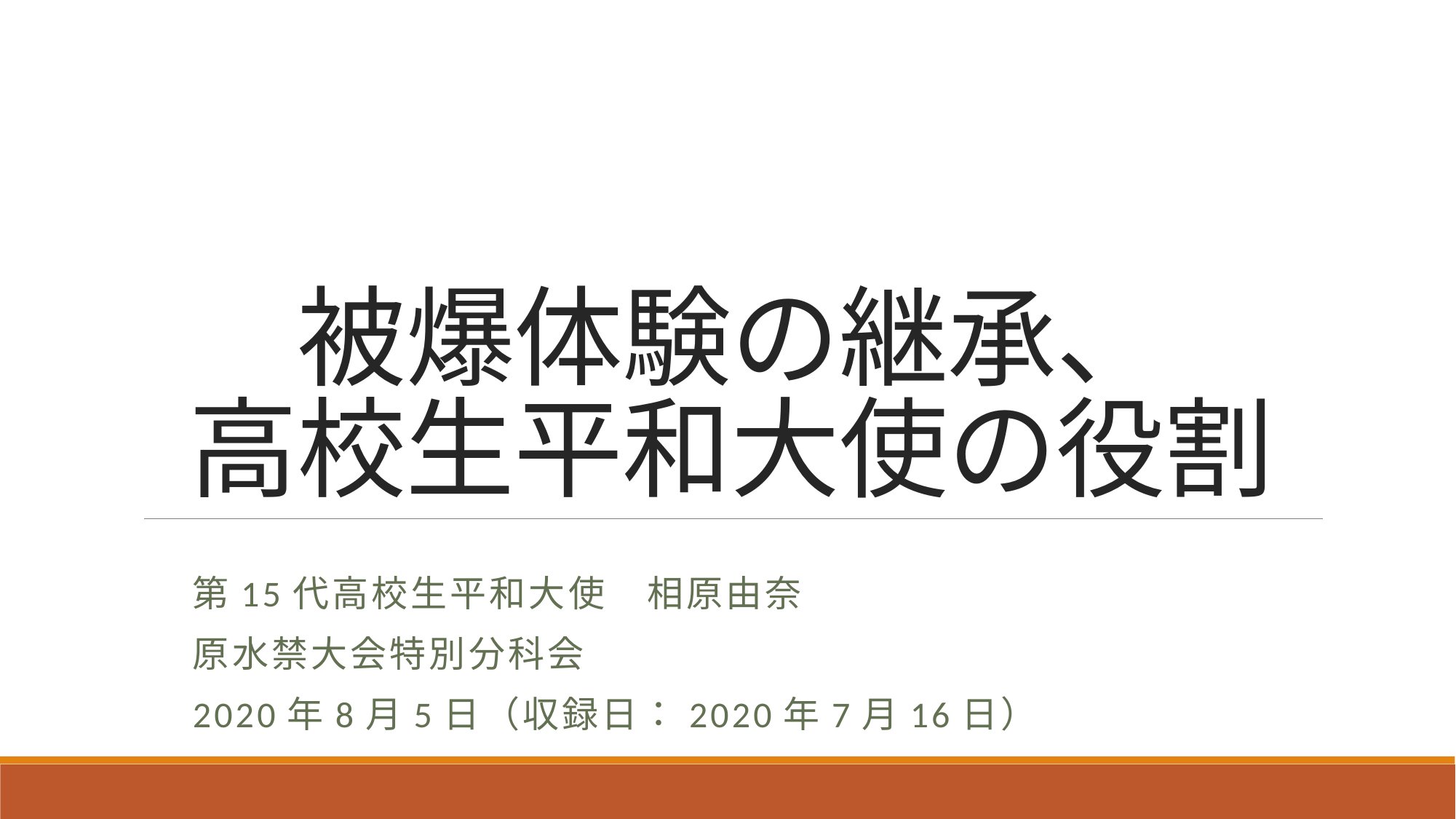

# 被爆体験の継承、 高校生平和大使の役割
第15代高校生平和大使　相原由奈
原水禁大会特別分科会
2020年8月5日（収録日：2020年7月16日）